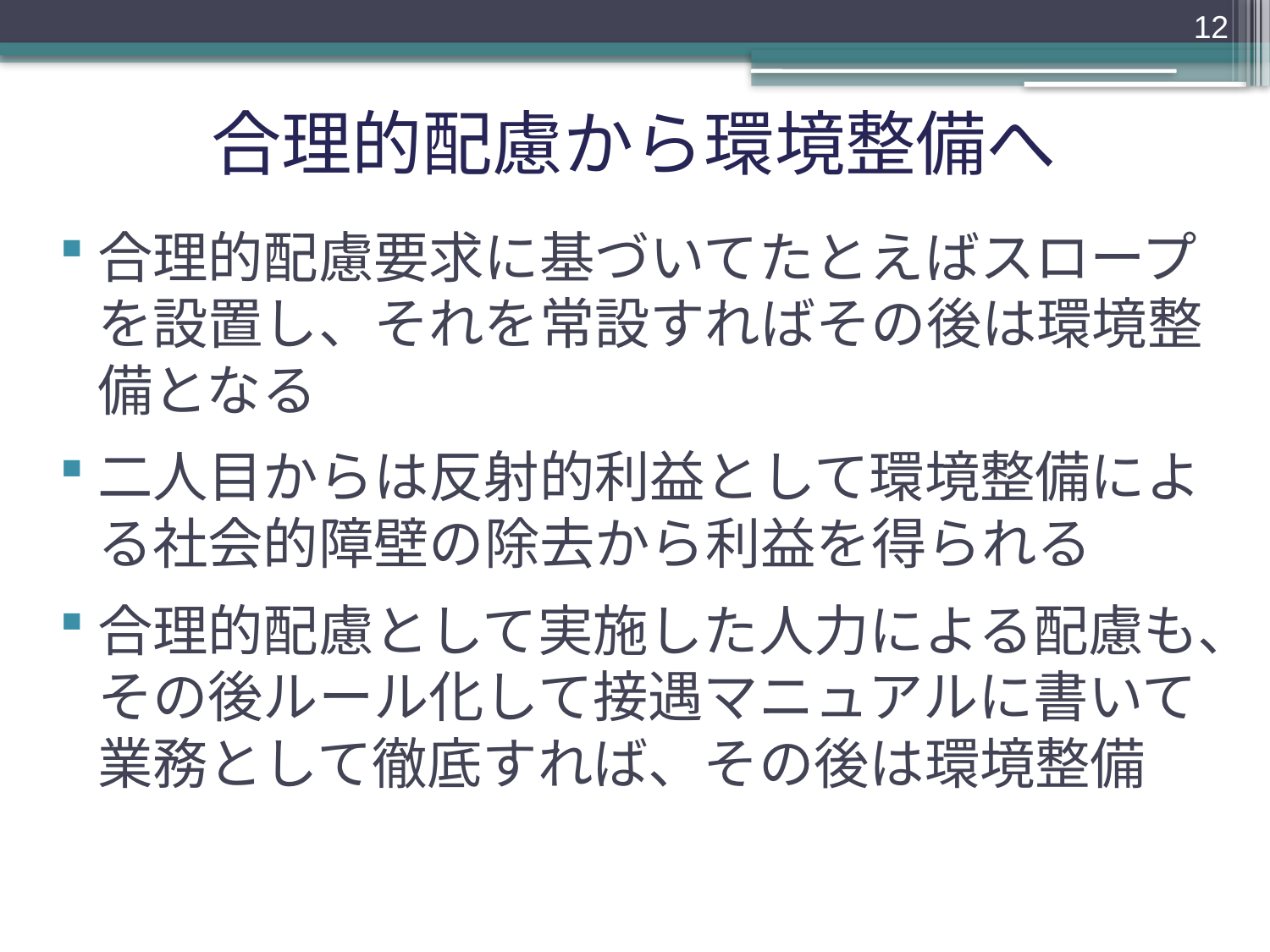

12
# 合理的配慮から環境整備へ
合理的配慮要求に基づいてたとえばスロープを設置し、それを常設すればその後は環境整備となる
二人目からは反射的利益として環境整備による社会的障壁の除去から利益を得られる
合理的配慮として実施した人力による配慮も、その後ルール化して接遇マニュアルに書いて業務として徹底すれば、その後は環境整備